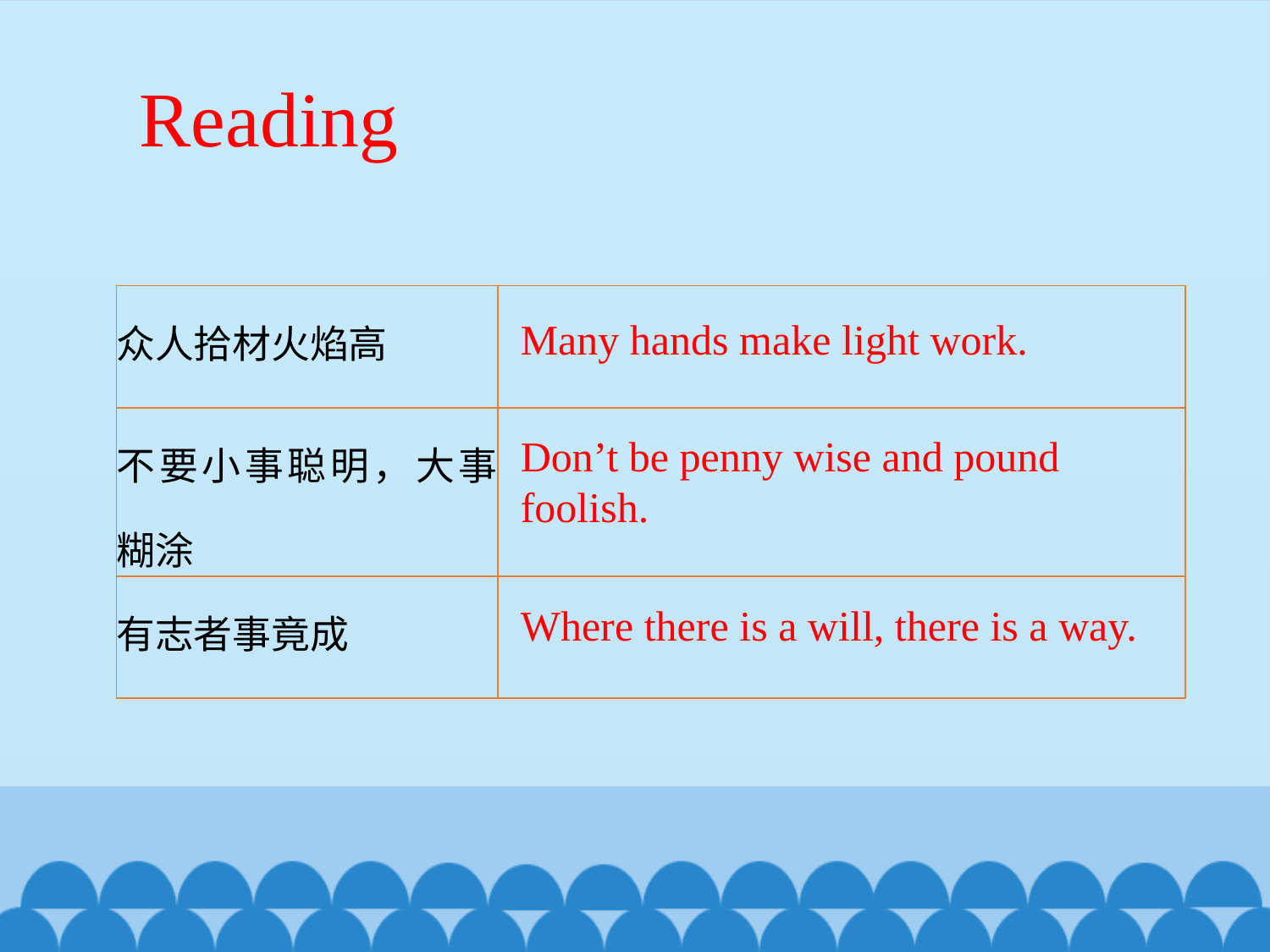

Reading
| 众人拾材火焰高 |  |
| --- | --- |
| 不要小事聪明，大事糊涂 |  |
| 有志者事竟成 |  |
Many hands make light work.
Don’t be penny wise and pound foolish.
Where there is a will, there is a way.